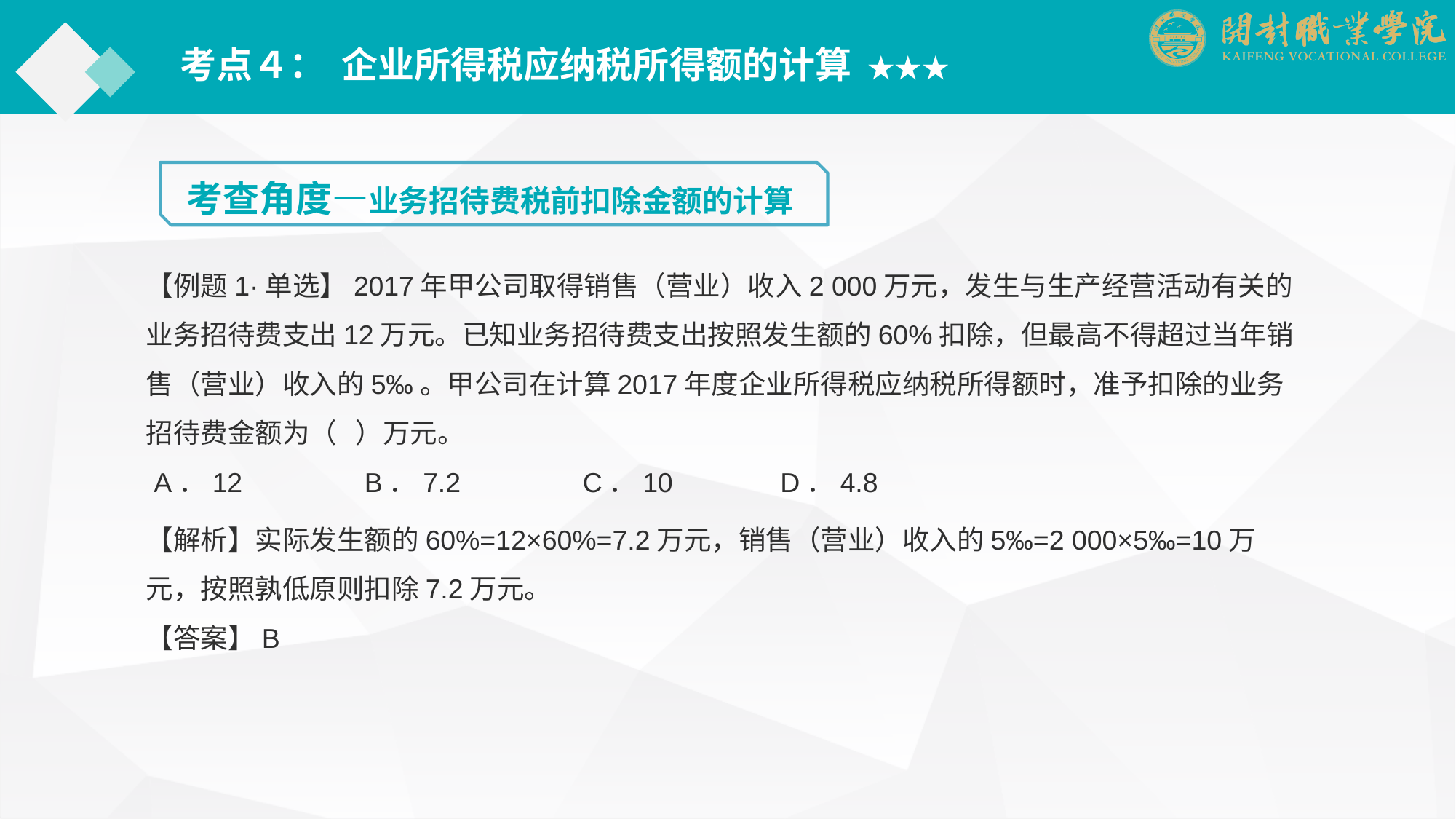

考点４：  企业所得税应纳税所得额的计算  ★★★
考查角度—业务招待费税前扣除金额的计算

【例题1·单选】2017年甲公司取得销售（营业）收入2 000万元，发生与生产经营活动有关的业务招待费支出12万元。已知业务招待费支出按照发生额的60%扣除，但最高不得超过当年销售（营业）收入的5‰。甲公司在计算2017年度企业所得税应纳税所得额时，准予扣除的业务招待费金额为（   ）万元。
 A．12		B．7.2		C．10	　　　D．4.8
【解析】实际发生额的60%=12×60%=7.2万元，销售（营业）收入的5‰=2 000×5‰=10万元，按照孰低原则扣除7.2万元。
【答案】B